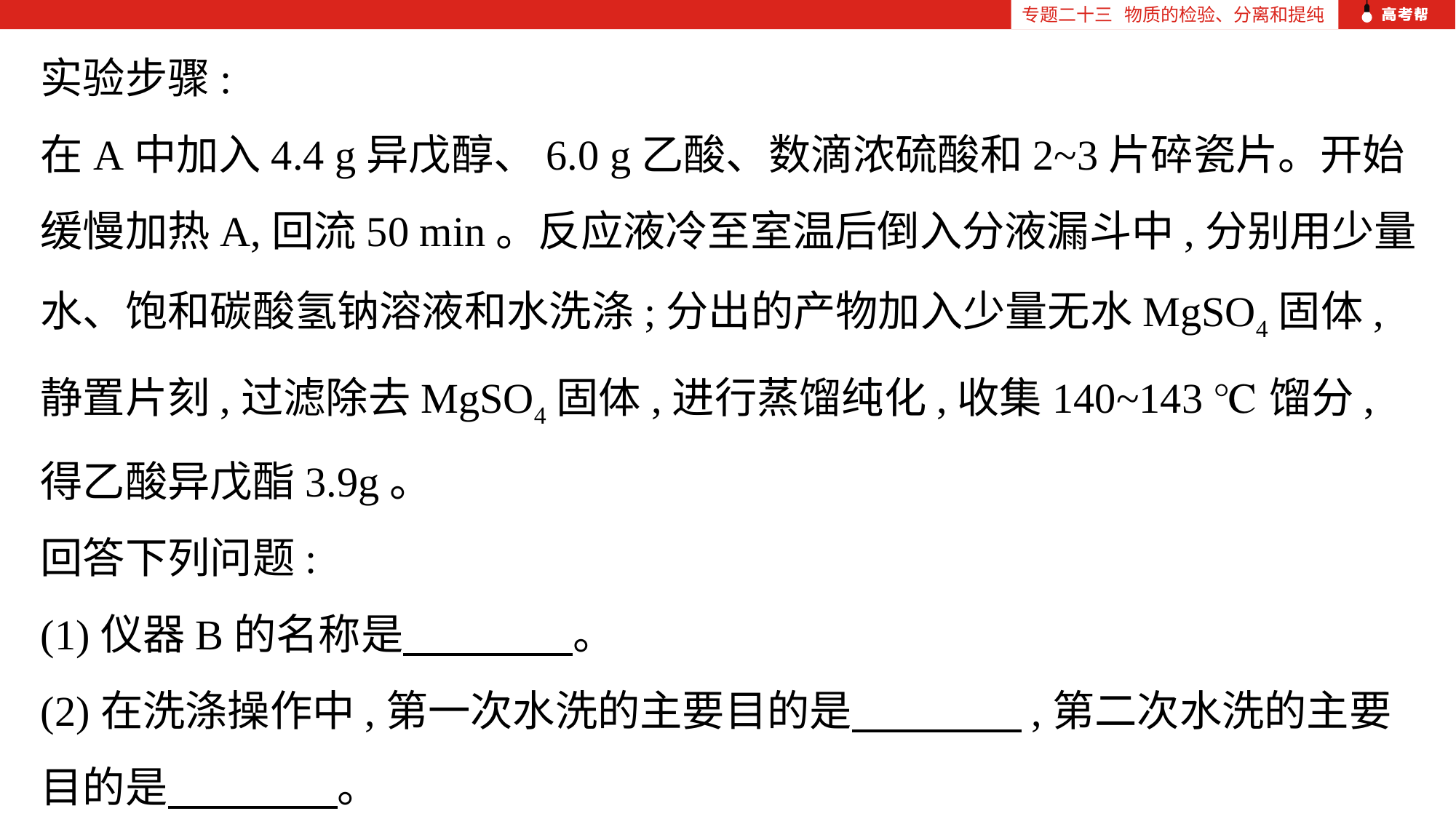

专题二十三   物质的检验、分离和提纯
实验步骤:
在A中加入4.4 g异戊醇、6.0 g乙酸、数滴浓硫酸和2~3片碎瓷片。开始缓慢加热A,回流50 min。反应液冷至室温后倒入分液漏斗中,分别用少量水、饱和碳酸氢钠溶液和水洗涤;分出的产物加入少量无水MgSO4固体,静置片刻,过滤除去MgSO4固体,进行蒸馏纯化,收集140~143 ℃馏分,得乙酸异戊酯3.9g。
回答下列问题:
(1)仪器B的名称是　　　　。
(2)在洗涤操作中,第一次水洗的主要目的是　　　　,第二次水洗的主要目的是　　　　。